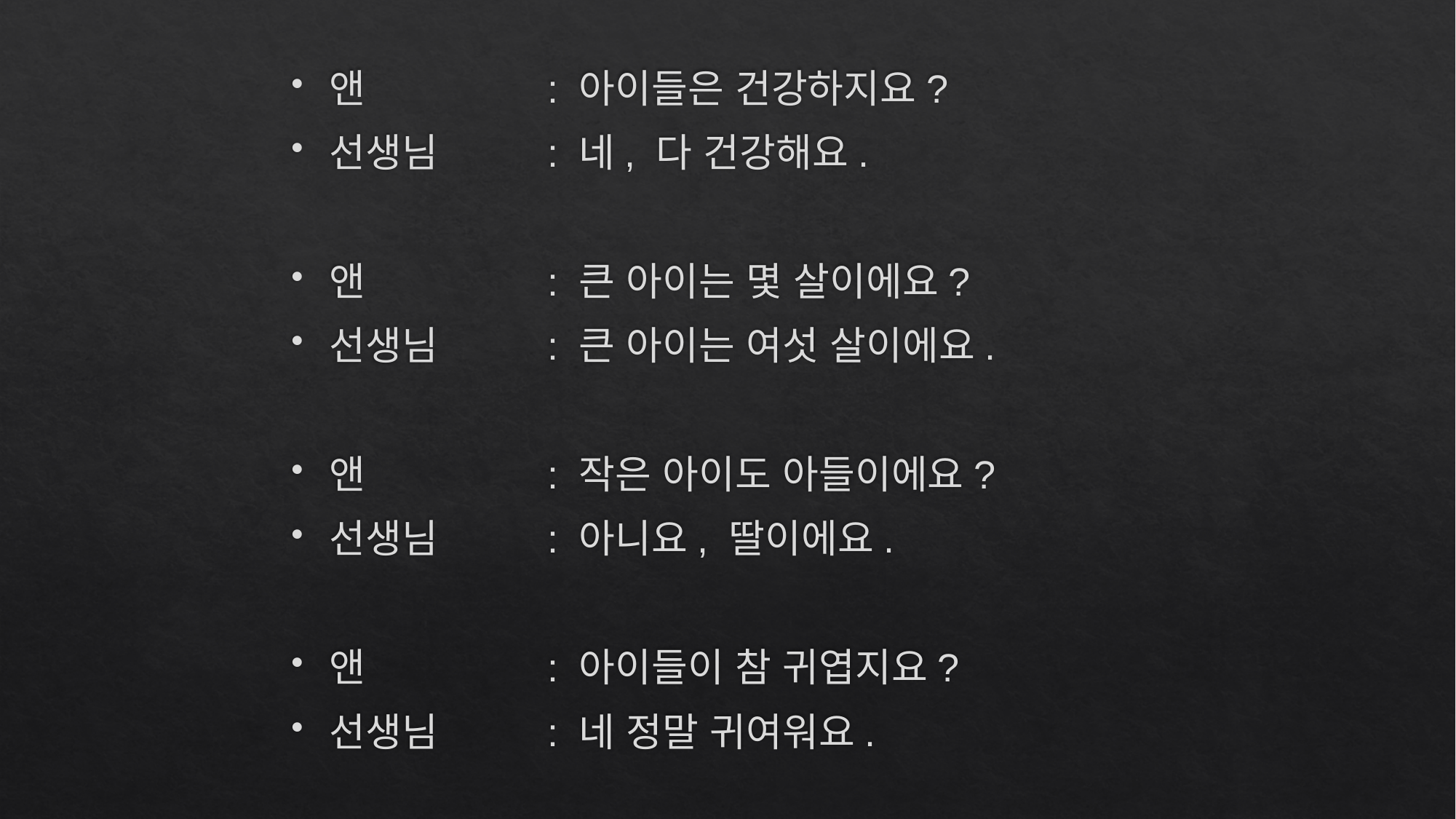

앤		: 아이들은 건강하지요?
선생님	: 네, 다 건강해요.

앤		: 큰 아이는 몇 살이에요?
선생님	: 큰 아이는 여섯 살이에요.

앤		: 작은 아이도 아들이에요?
선생님	: 아니요, 딸이에요.

앤		: 아이들이 참 귀엽지요?
선생님	: 네 정말 귀여워요.